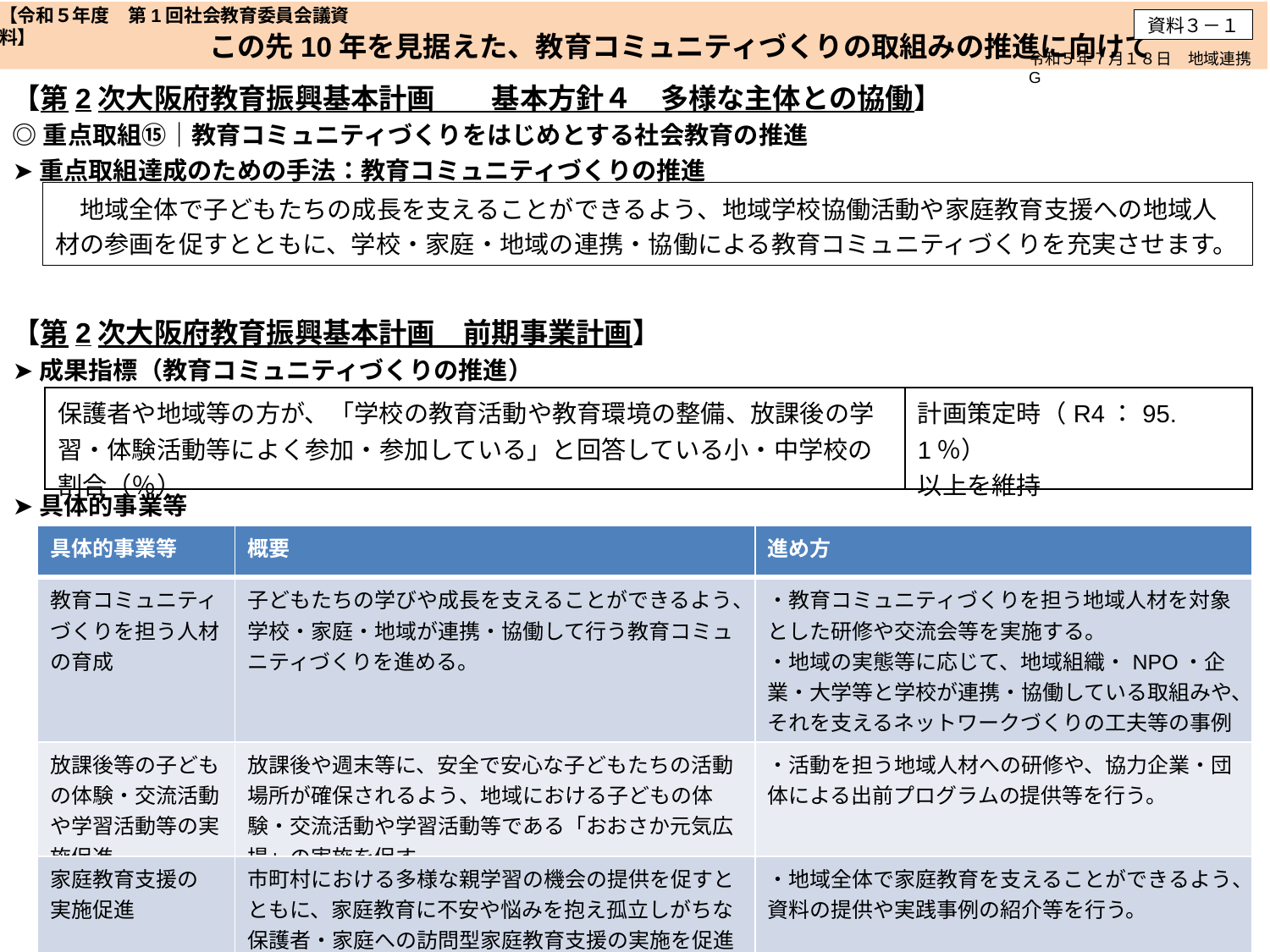

【令和５年度　第1回社会教育委員会議資料】

　　　　　　　この先10年を見据えた、教育コミュニティづくりの取組みの推進に向けて
資料３－１
令和５年７月１８日　地域連携G
【第2次大阪府教育振興基本計画　　基本方針４　多様な主体との協働】
◎重点取組⑮｜教育コミュニティづくりをはじめとする社会教育の推進
➤重点取組達成のための手法：教育コミュニティづくりの推進

【第2次大阪府教育振興基本計画　前期事業計画】
➤成果指標（教育コミュニティづくりの推進）

➤具体的事業等

　地域全体で子どもたちの成長を支えることができるよう、地域学校協働活動や家庭教育支援への地域人材の参画を促すとともに、学校・家庭・地域の連携・協働による教育コミュニティづくりを充実させます。
| 保護者や地域等の方が、「学校の教育活動や教育環境の整備、放課後の学習・体験活動等によく参加・参加している」と回答している小・中学校の割合（％） | 計画策定時（R4：95.1％） 以上を維持 |
| --- | --- |
| 具体的事業等 | 概要 | 進め方 |
| --- | --- | --- |
| 教育コミュニティづくりを担う人材の育成 | 子どもたちの学びや成長を支えることができるよう、学校・家庭・地域が連携・協働して行う教育コミュニティづくりを進める。 | ・教育コミュニティづくりを担う地域人材を対象とした研修や交流会等を実施する。 ・地域の実態等に応じて、地域組織・NPO・企業・大学等と学校が連携・協働している取組みや、それを支えるネットワークづくりの工夫等の事例を府が収集・発信する。 |
| 放課後等の子どもの体験・交流活動や学習活動等の実施促進 | 放課後や週末等に、安全で安心な子どもたちの活動場所が確保されるよう、地域における子どもの体験・交流活動や学習活動等である「おおさか元気広場」の実施を促す。 | ・活動を担う地域人材への研修や、協力企業・団体による出前プログラムの提供等を行う。 |
| 家庭教育支援の 実施促進 | 市町村における多様な親学習の機会の提供を促すとともに、家庭教育に不安や悩みを抱え孤立しがちな保護者・家庭への訪問型家庭教育支援の実施を促進する。 | ・地域全体で家庭教育を支えることができるよう、資料の提供や実践事例の紹介等を行う。 |